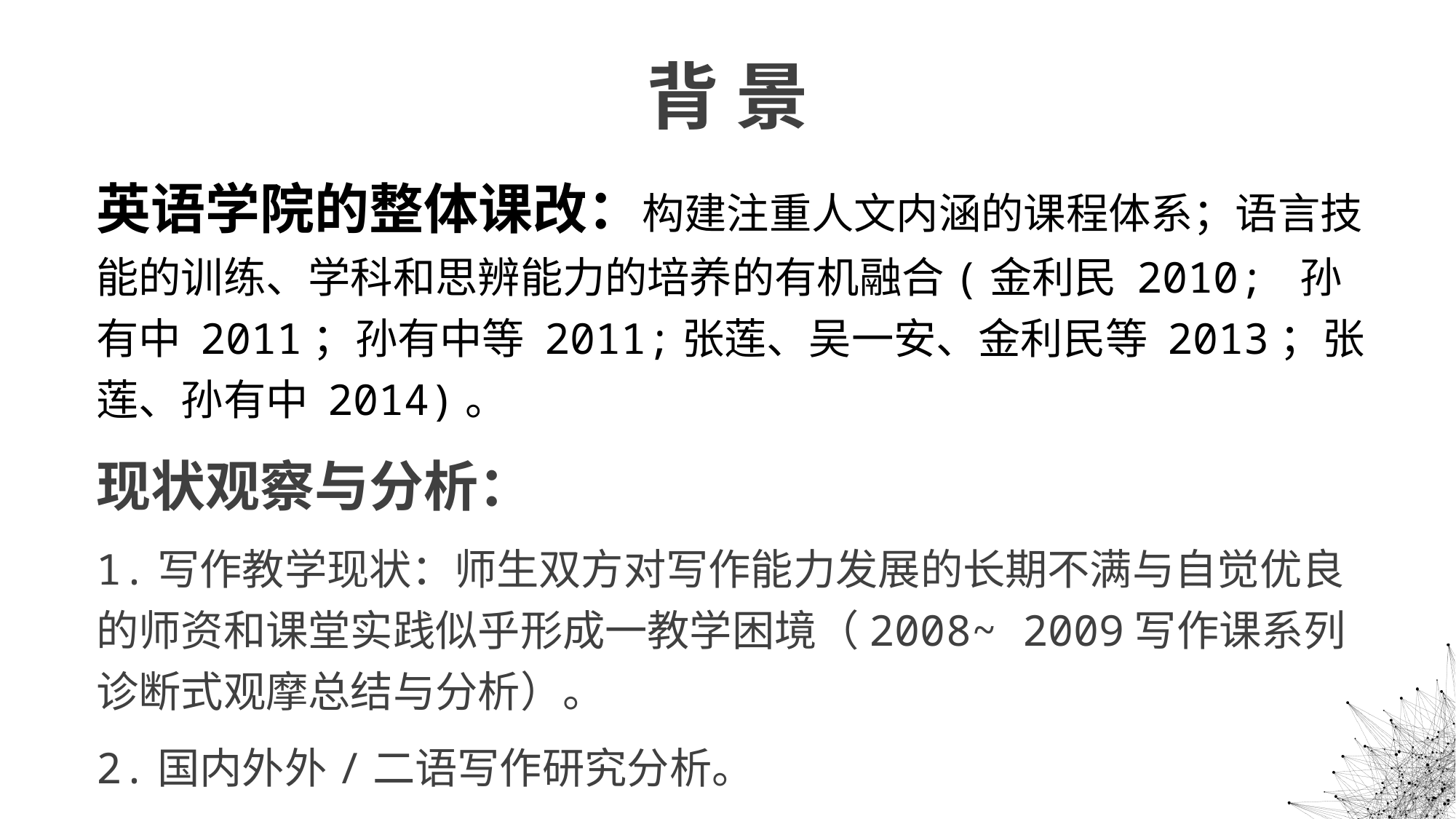

# 背 景
英语学院的整体课改：构建注重人文内涵的课程体系；语言技能的训练、学科和思辨能力的培养的有机融合(金利民 2010; 孙有中 2011；孙有中等 2011;张莲、吴一安、金利民等 2013；张莲、孙有中 2014)。
现状观察与分析：
1.写作教学现状：师生双方对写作能力发展的长期不满与自觉优良的师资和课堂实践似乎形成一教学困境（2008~ 2009写作课系列诊断式观摩总结与分析）。
2.国内外外/二语写作研究分析。